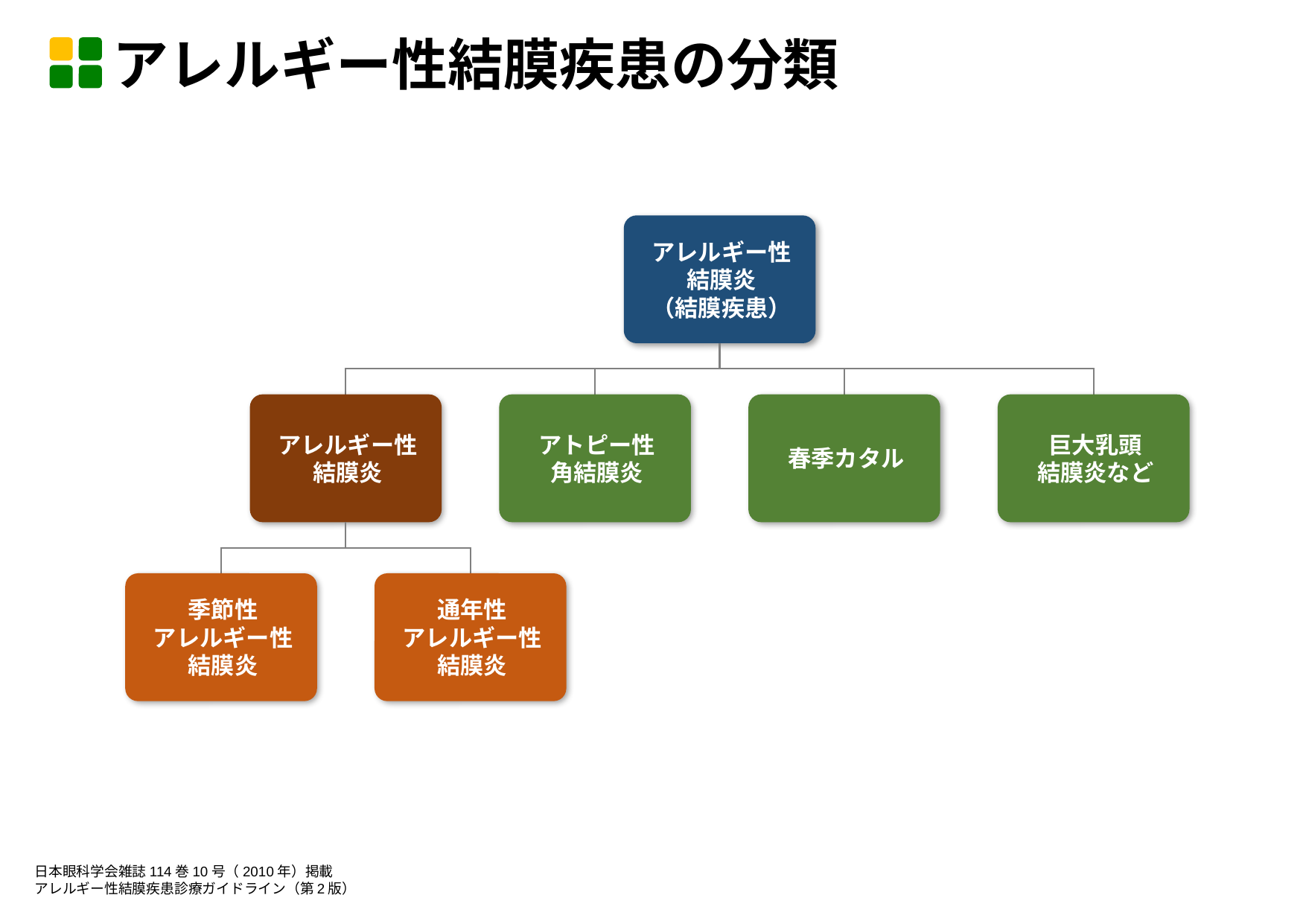

アレルギー性結膜疾患の分類

アレルギー性
結膜炎
（結膜疾患）

アレルギー性
結膜炎
季節性
アレルギー性
結膜炎

通年性
アレルギー性
結膜炎

アトピー性
角結膜炎
春季カタル
巨大乳頭
結膜炎など
日本眼科学会雑誌114巻10号（2010年）掲載
アレルギー性結膜疾患診療ガイドライン（第2版）